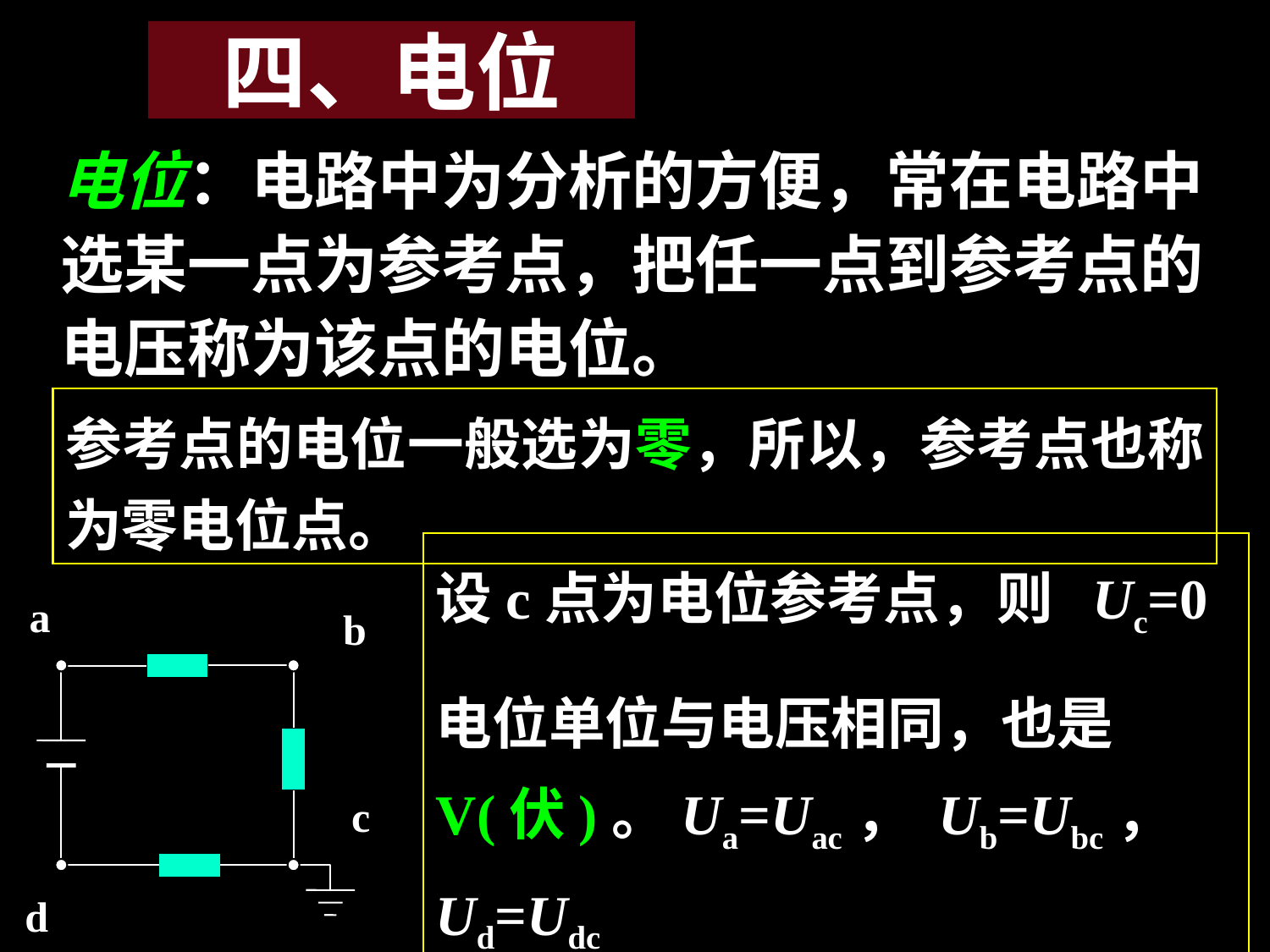

四、电位
电位：电路中为分析的方便，常在电路中选某一点为参考点，把任一点到参考点的电压称为该点的电位。
参考点的电位一般选为零，所以，参考点也称为零电位点。
a
b

c
d
设c点为电位参考点，则  Uc=0
电位单位与电压相同，也是V(伏)。Ua=Uac， Ub=Ubc， Ud=Udc